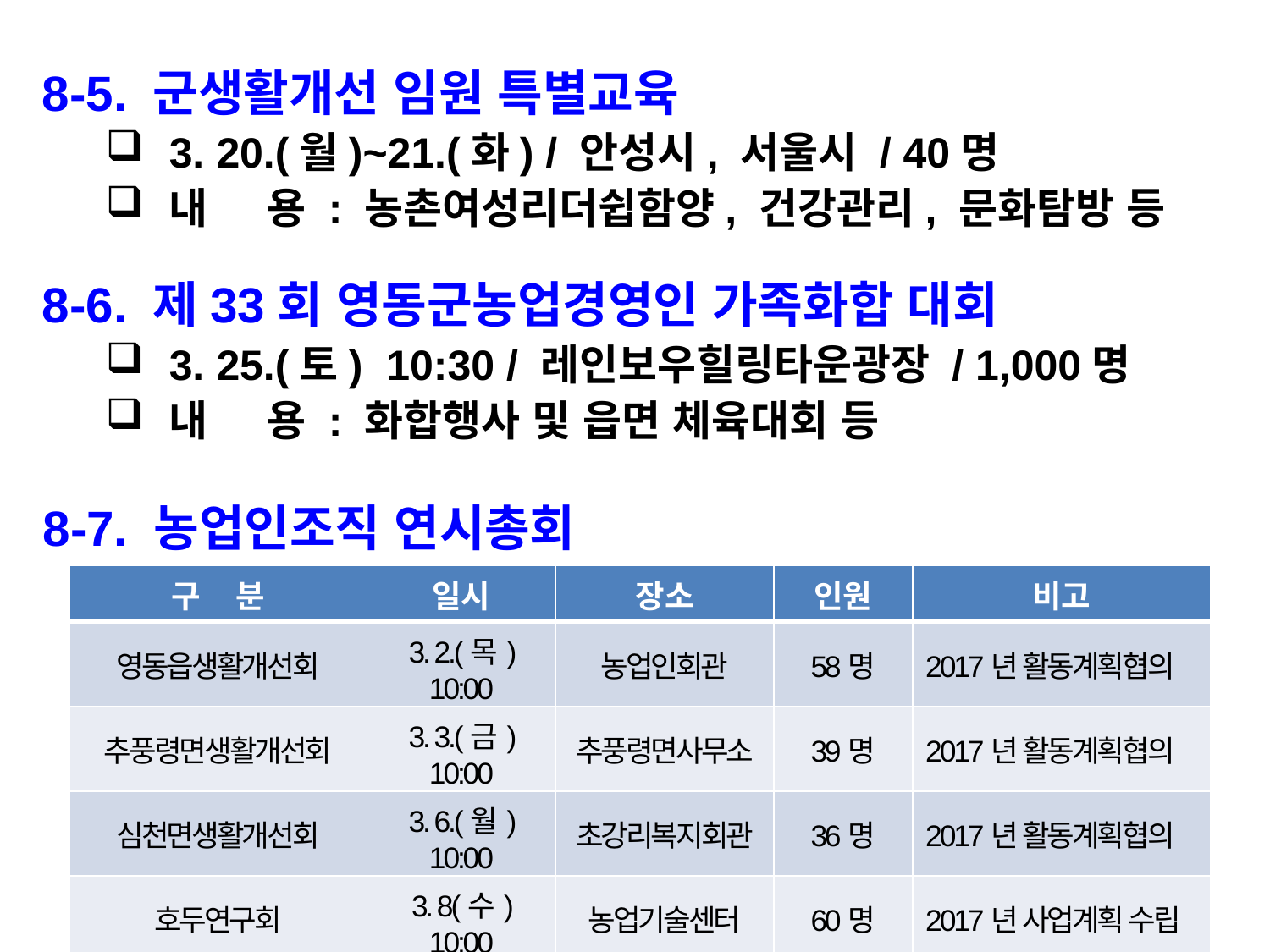

8-5. 군생활개선 임원 특별교육
3. 20.(월)~21.(화) / 안성시, 서울시 / 40명
내     용 : 농촌여성리더쉽함양, 건강관리, 문화탐방 등
8-6. 제33회 영동군농업경영인 가족화합 대회
3. 25.(토)  10:30 / 레인보우힐링타운광장 / 1,000명
내     용 : 화합행사 및 읍면 체육대회 등

8-7. 농업인조직 연시총회
| 구 분 | 일시 | 장소 | 인원 | 비고 |
| --- | --- | --- | --- | --- |
| 영동읍생활개선회 | 3. 2.(목) 10:00 | 농업인회관 | 58명 | 2017년 활동계획협의 |
| 추풍령면생활개선회 | 3. 3.(금) 10:00 | 추풍령면사무소 | 39명 | 2017년 활동계획협의 |
| 심천면생활개선회 | 3. 6.(월) 10:00 | 초강리복지회관 | 36명 | 2017년 활동계획협의 |
| 호두연구회 | 3. 8(수) 10:00 | 농업기술센터 | 60명 | 2017년 사업계획 수립 |
| 계 (3회) |  |  | 133명 |  |